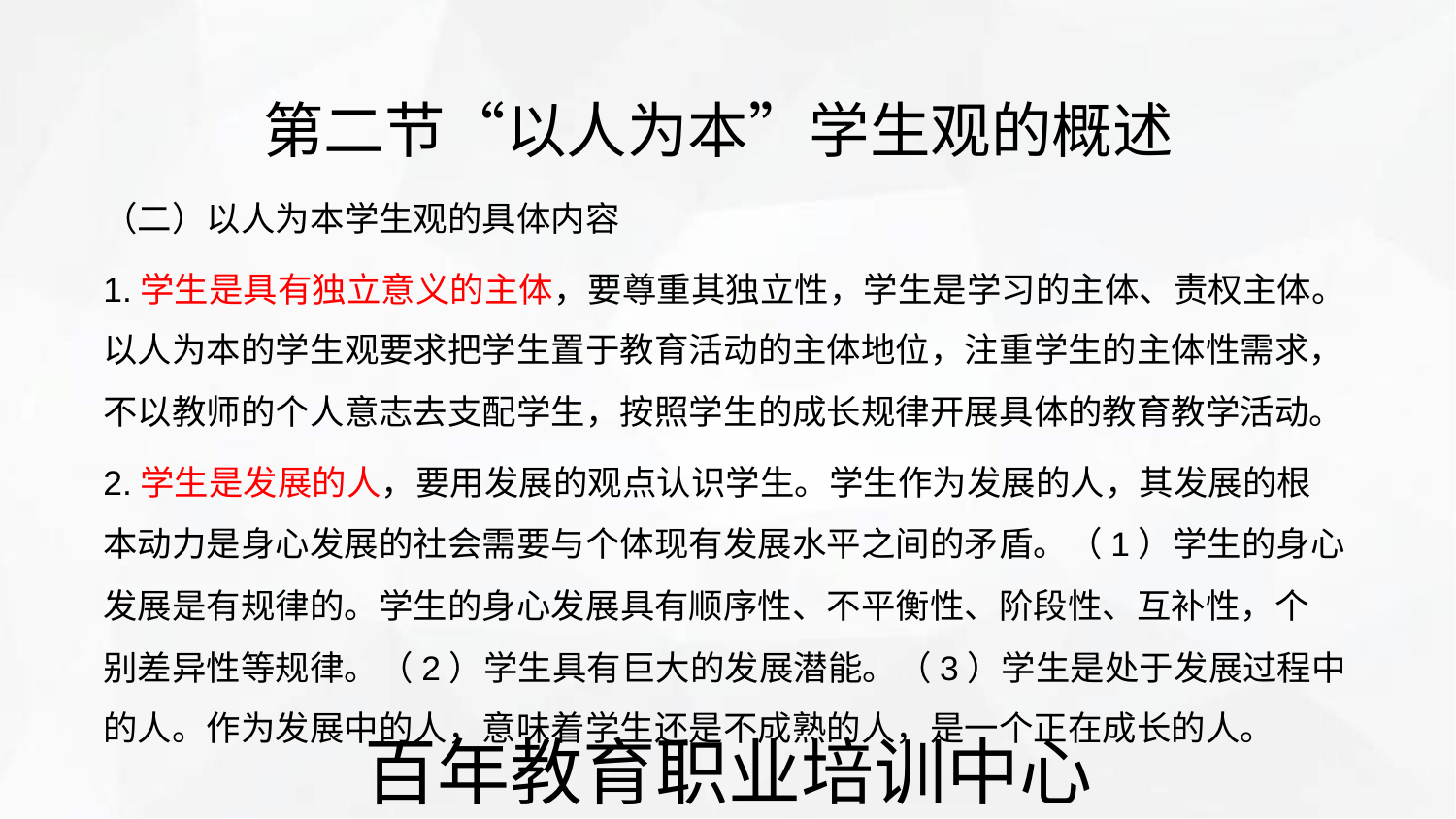

第二节“以人为本”学生观的概述
（二）以人为本学生观的具体内容
1.学生是具有独立意义的主体，要尊重其独立性，学生是学习的主体、责权主体。
以人为本的学生观要求把学生置于教育活动的主体地位，注重学生的主体性需求，
不以教师的个人意志去支配学生，按照学生的成长规律开展具体的教育教学活动。
2.学生是发展的人，要用发展的观点认识学生。学生作为发展的人，其发展的根
本动力是身心发展的社会需要与个体现有发展水平之间的矛盾。（1）学生的身心
发展是有规律的。学生的身心发展具有顺序性、不平衡性、阶段性、互补性，个
别差异性等规律。（2）学生具有巨大的发展潜能。（3）学生是处于发展过程中
的人。作为发展中的人，意味着学生还是不成熟的人，是一个正在成长的人。
百年教育职业培训中心